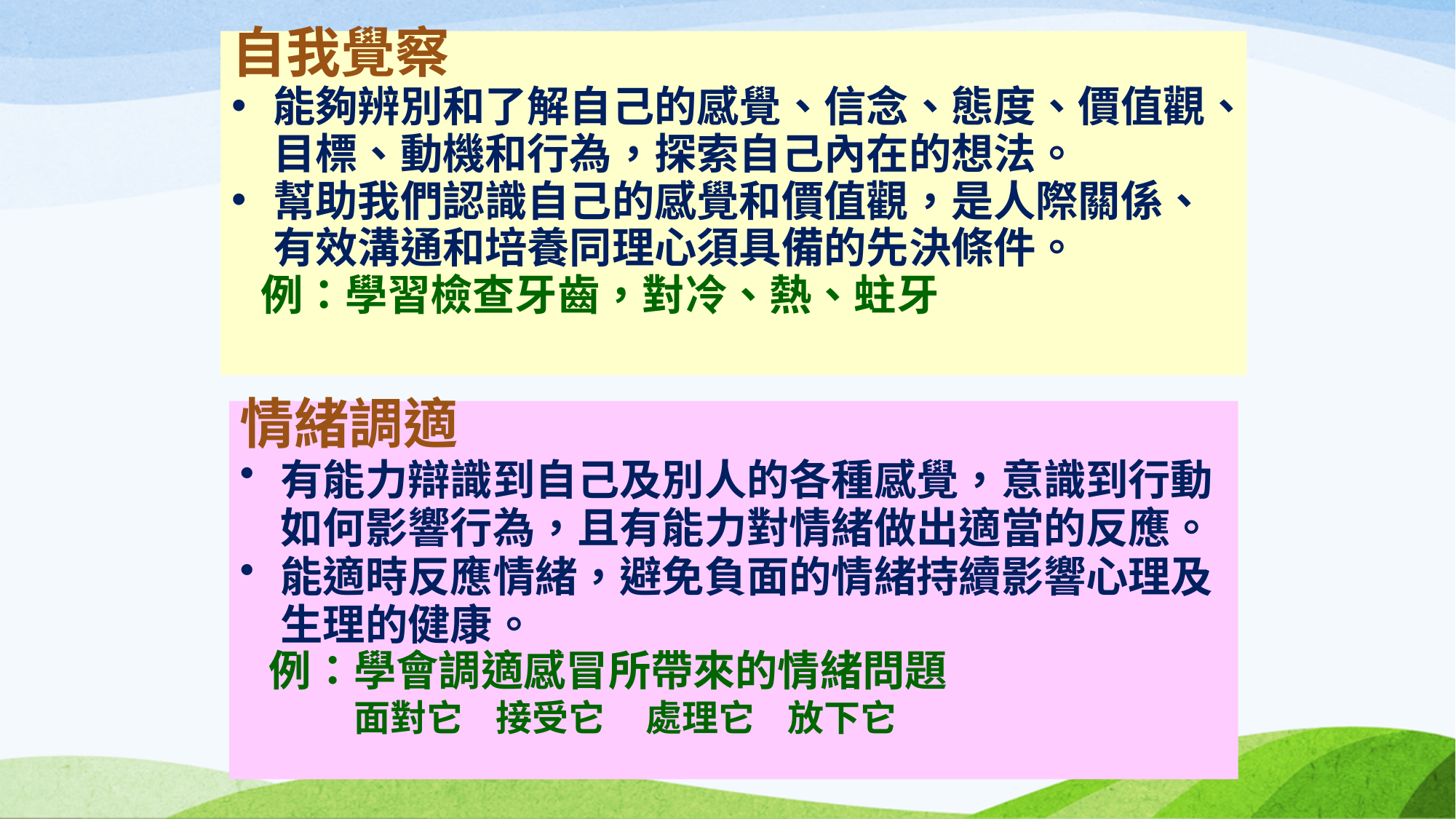

自我覺察
能夠辨別和了解自己的感覺、信念、態度、價值觀、目標、動機和行為，探索自己內在的想法。
幫助我們認識自己的感覺和價值觀，是人際關係、有效溝通和培養同理心須具備的先決條件。
  例：學習檢查牙齒，對冷、熱、蛀牙
情緒調適
有能力辯識到自己及別人的各種感覺，意識到行動如何影響行為，且有能力對情緒做出適當的反應。
能適時反應情緒，避免負面的情緒持續影響心理及生理的健康。
  例：學會調適感冒所帶來的情緒問題
           面對它    接受它     處理它    放下它